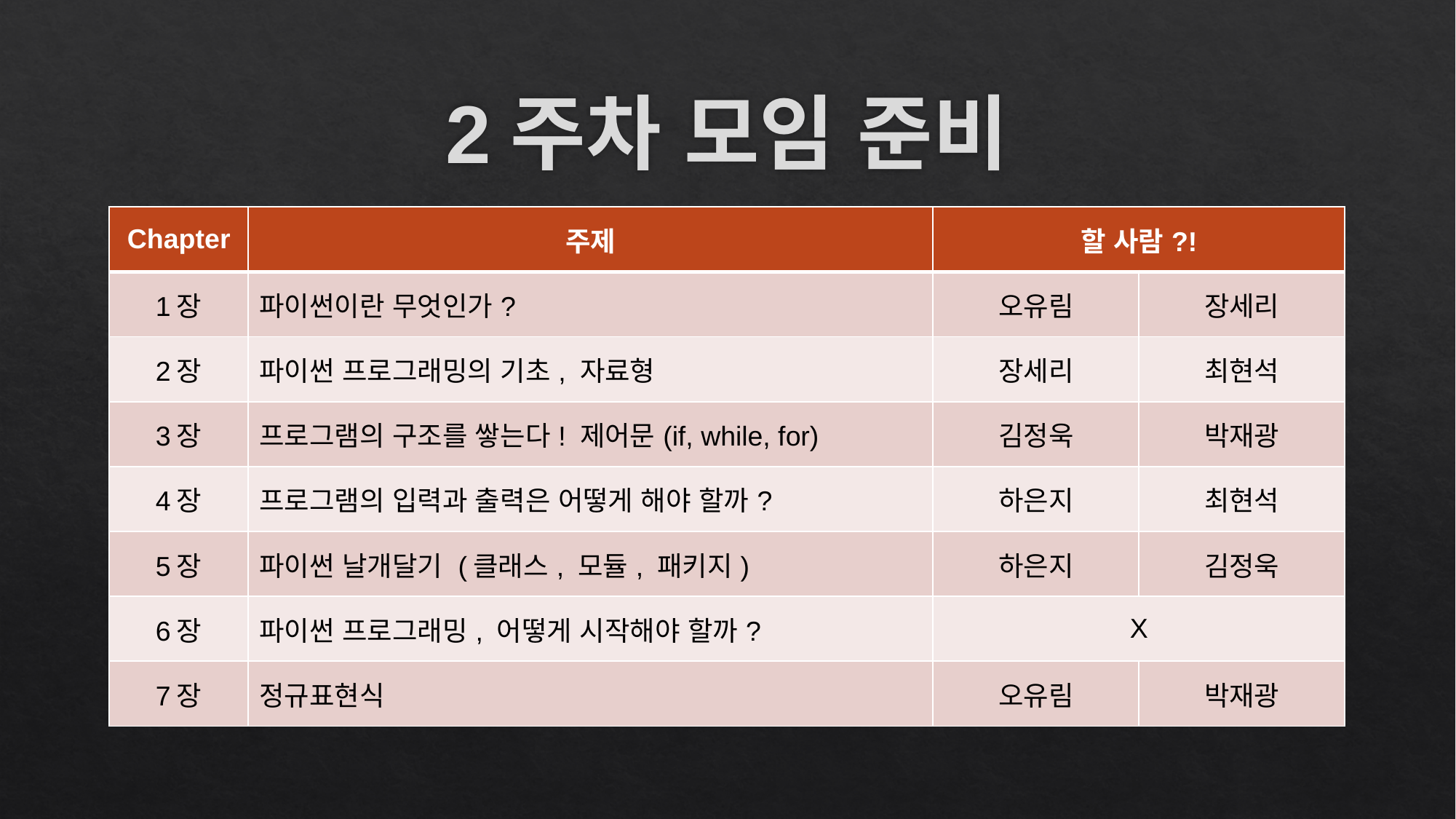

# 2주차 모임 준비
| Chapter | 주제 | 할 사람?! |  |
| --- | --- | --- | --- |
| 1장 | 파이썬이란 무엇인가? | 오유림 | 장세리 |
| 2장 | 파이썬 프로그래밍의 기초, 자료형 | 장세리 | 최현석 |
| 3장 | 프로그램의 구조를 쌓는다! 제어문(if, while, for) | 김정욱 | 박재광 |
| 4장 | 프로그램의 입력과 출력은 어떻게 해야 할까? | 하은지 | 최현석 |
| 5장 | 파이썬 날개달기 (클래스, 모듈, 패키지) | 하은지 | 김정욱 |
| 6장 | 파이썬 프로그래밍, 어떻게 시작해야 할까? | X |  |
| 7장 | 정규표현식 | 오유림 | 박재광 |